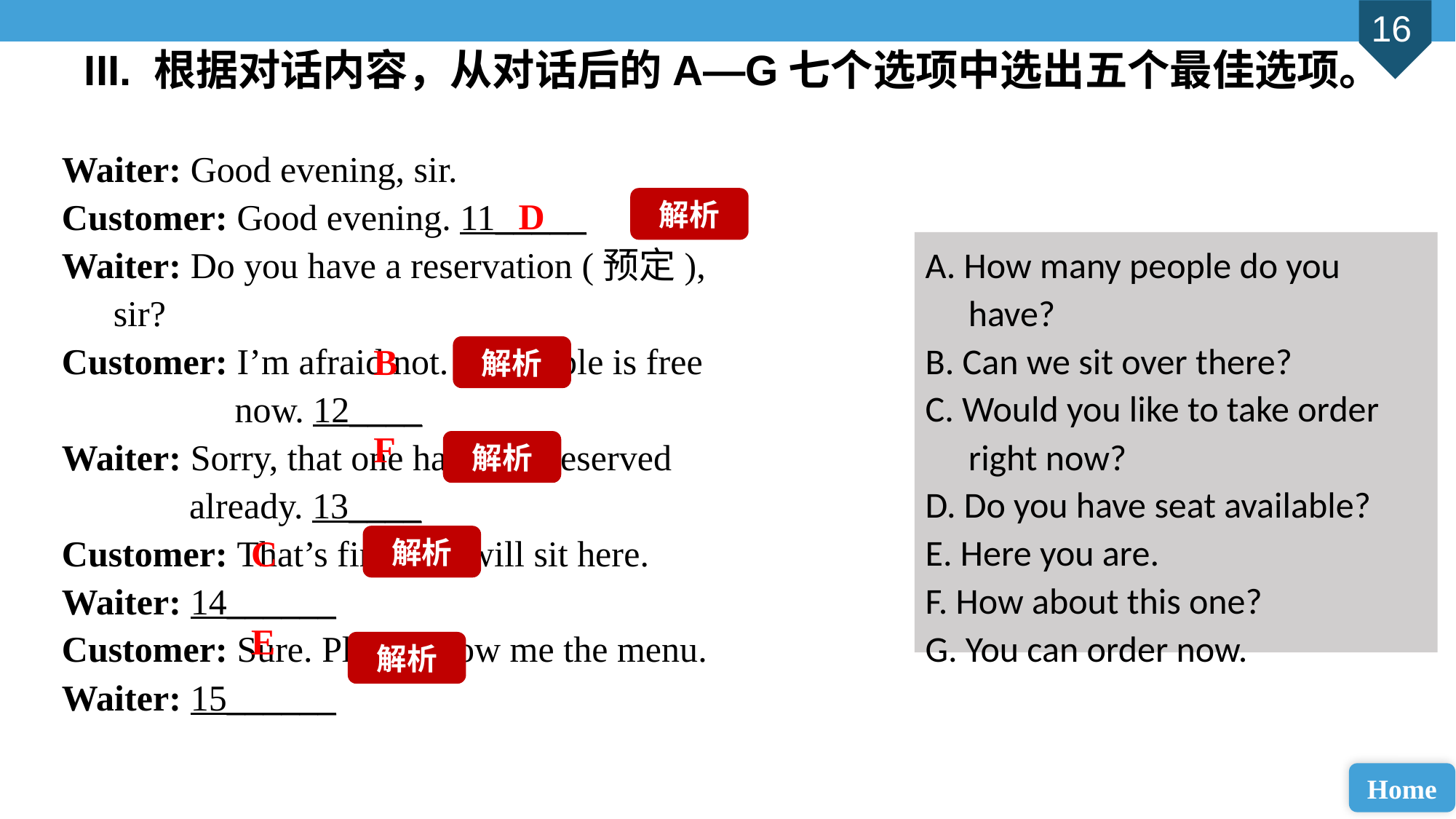

III. 根据对话内容，从对话后的A—G七个选项中选出五个最佳选项。
Waiter: Good evening, sir.
Customer: Good evening. 11_____
Waiter: Do you have a reservation (预定), sir?
Customer: I’m afraid not. That table is free
                   now. 12____
Waiter: Sorry, that one has been reserved
              already. 13____
Customer: That’s fine. We will sit here.
Waiter: 14______
Customer: Sure. Please show me the menu.
Waiter: 15______
D
解析
A. How many people do you have?
B. Can we sit over there?
C. Would you like to take order right now?
D. Do you have seat available?
E. Here you are.
F. How about this one?
G. You can order now.
B
解析
F
解析
C
解析
E
解析